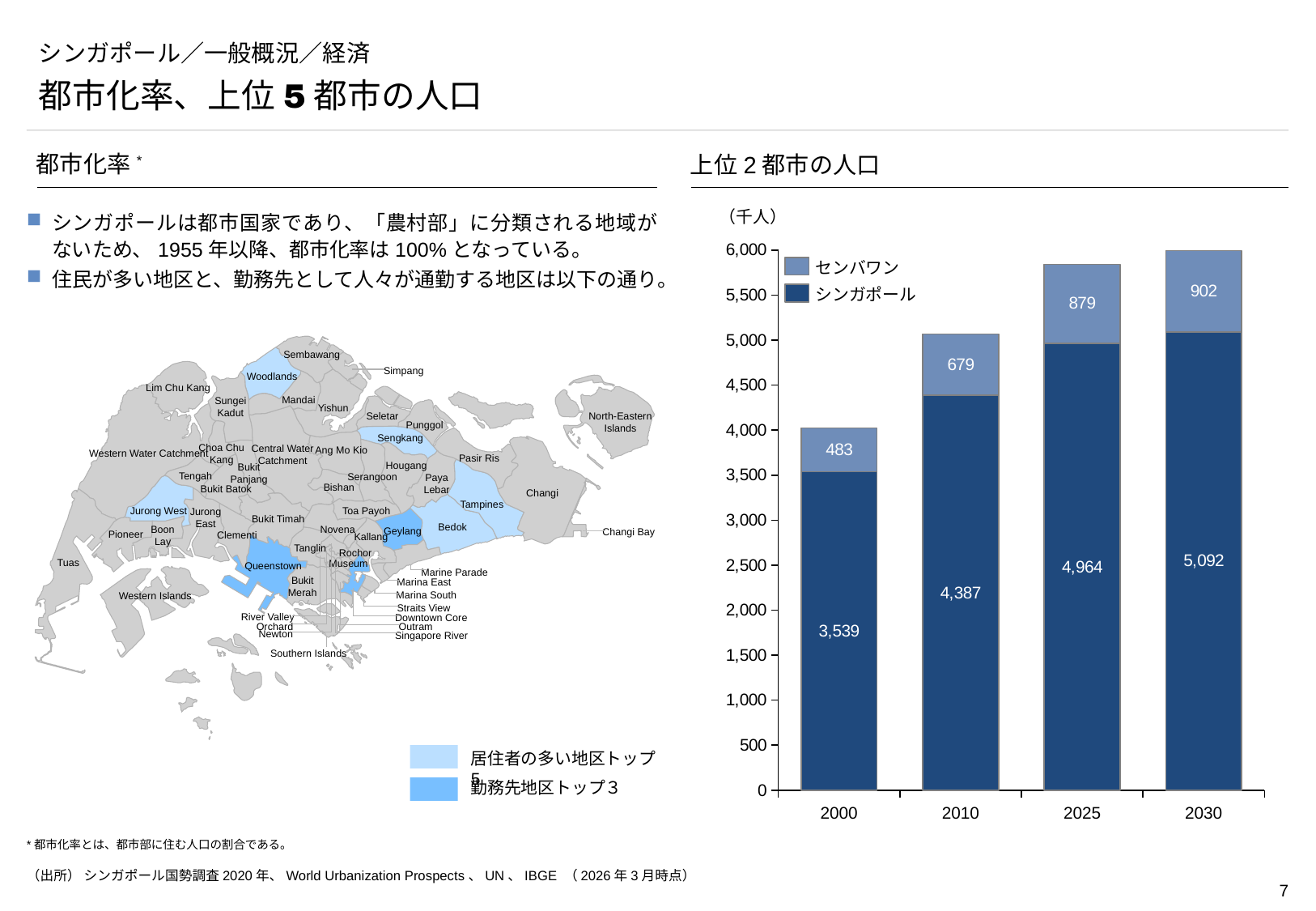

# シンガポール／一般概況／経済
都市化率、上位5都市の人口
都市化率*
上位2都市の人口
（千人）
シンガポールは都市国家であり、「農村部」に分類される地域がないため、1955年以降、都市化率は100%となっている。
住民が多い地区と、勤務先として人々が通勤する地区は以下の通り。

### Chart

| Category |  |  |
|---|---|---|
センバワン

シンガポール

Sembawang
Woodlands
Lim Chu Kang
Mandai
Sungei
Kadut
Yishun
Seletar
North-Eastern
Islands
Punggol
Sengkang
Choa Chu
Kang
Central Water
Catchment
Ang Mo Kio
Western Water Catchment
Pasir Ris
Hougang
Bukit
Panjang
Tengah
Serangoon
Paya
Lebar
Bishan
Bukit Batok
Changi
Tampines
Jurong West
Toa Payoh
Jurong
East
Bukit Timah
Bedok
Boon
Lay
Novena
Geylang
Pioneer
Clementi
Kallang
Tanglin
Rochor
Tuas
Museum
Queenstown
Bukit
Merah
Western Islands
Simpang

Changi Bay

Newton

Orchard

River Valley

Marine Parade

Singapore River
Marina East

Outram

Downtown Core
Marina South

Straits View

Southern Islands
居住者の多い地区トップ5

勤務先地区トップ３

2000
2010
2025
2030
*都市化率とは、都市部に住む人口の割合である。
（出所） シンガポール国勢調査2020年、World Urbanization Prospects、UN、IBGE （2026年3月時点）